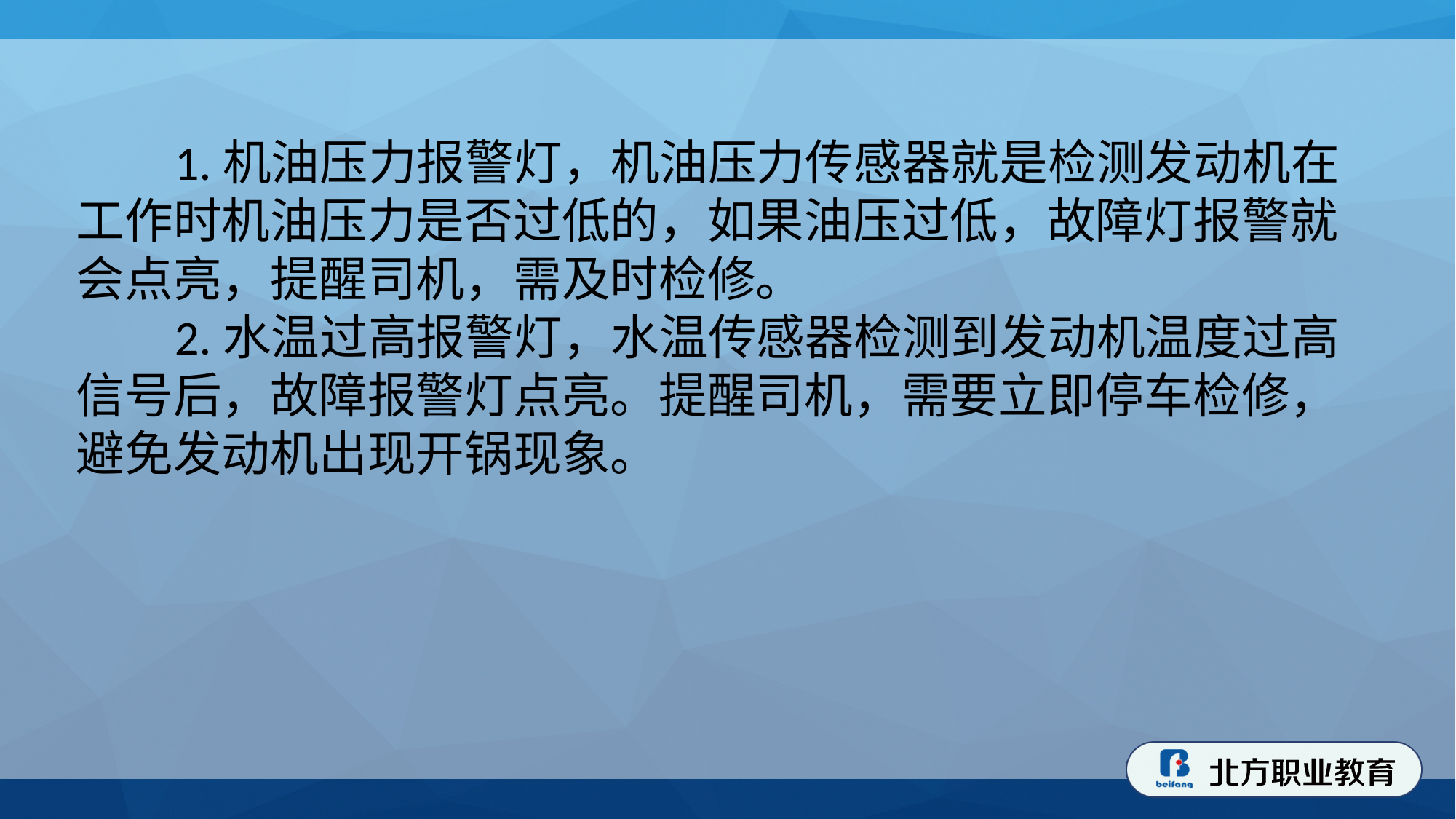

1.机油压力报警灯，机油压力传感器就是检测发动机在工作时机油压力是否过低的，如果油压过低，故障灯报警就会点亮，提醒司机，需及时检修。
         2.水温过高报警灯，水温传感器检测到发动机温度过高信号后，故障报警灯点亮。提醒司机，需要立即停车检修，避免发动机出现开锅现象。